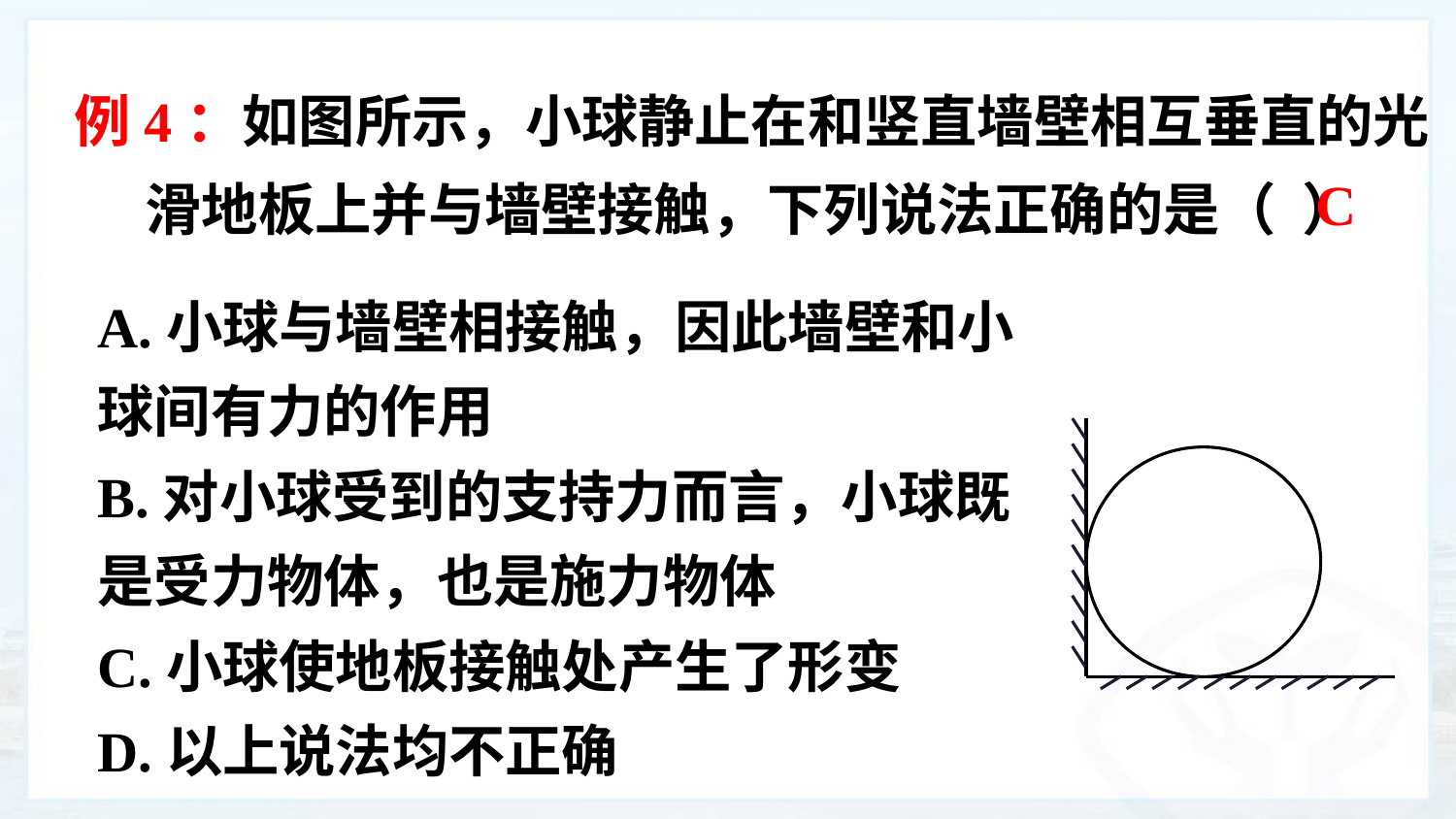

例4：如图所示，小球静止在和竖直墙壁相互垂直的光滑地板上并与墙壁接触，下列说法正确的是（  ）
C
A.小球与墙壁相接触，因此墙壁和小球间有力的作用
B.对小球受到的支持力而言，小球既是受力物体，也是施力物体
C.小球使地板接触处产生了形变
D.以上说法均不正确